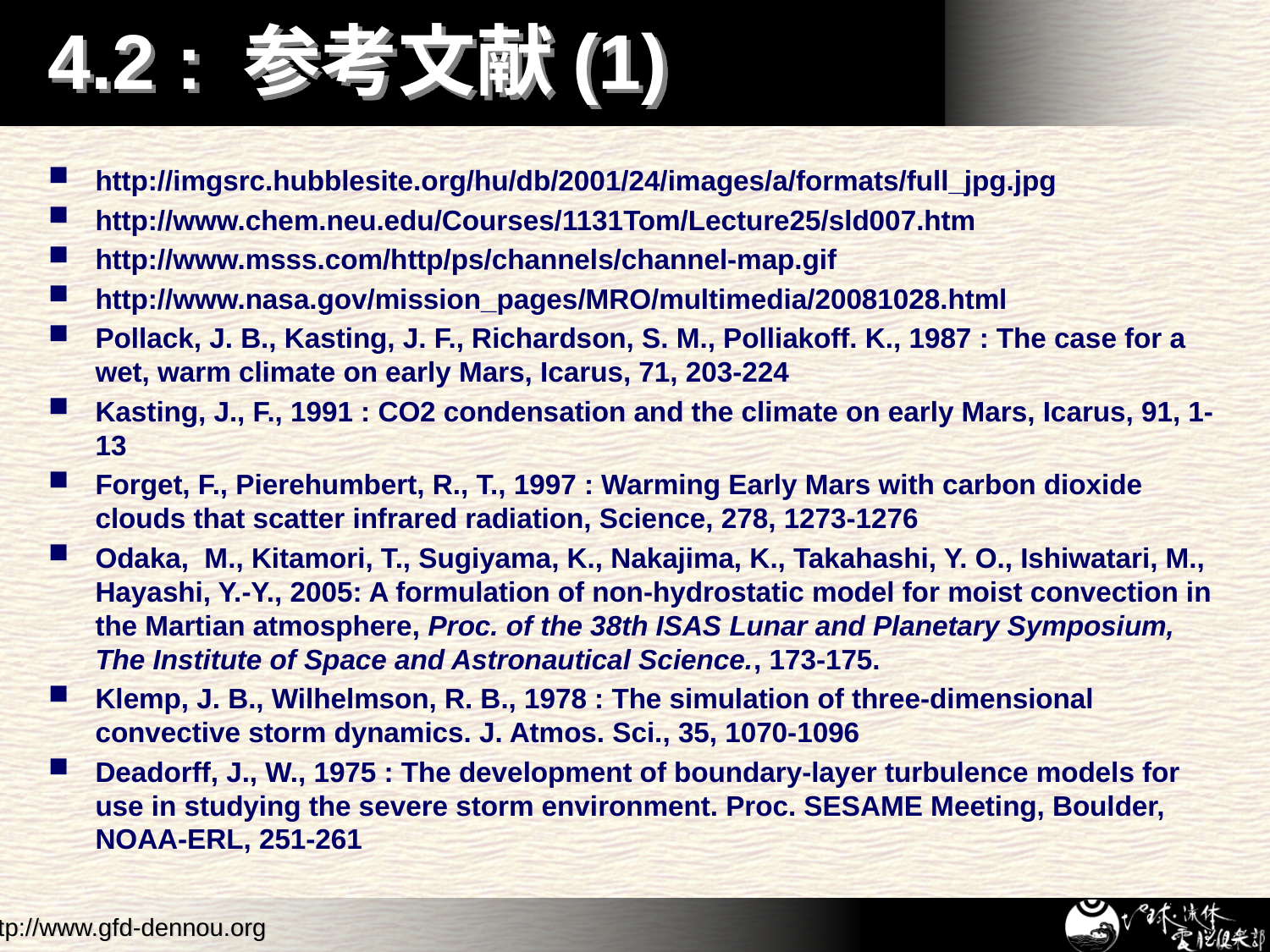

# 4.2 : 参考文献(1)
http://imgsrc.hubblesite.org/hu/db/2001/24/images/a/formats/full_jpg.jpg
http://www.chem.neu.edu/Courses/1131Tom/Lecture25/sld007.htm
http://www.msss.com/http/ps/channels/channel-map.gif
http://www.nasa.gov/mission_pages/MRO/multimedia/20081028.html
Pollack, J. B., Kasting, J. F., Richardson, S. M., Polliakoff. K., 1987 : The case for a wet, warm climate on early Mars, Icarus, 71, 203-224
Kasting, J., F., 1991 : CO2 condensation and the climate on early Mars, Icarus, 91, 1-13
Forget, F., Pierehumbert, R., T., 1997 : Warming Early Mars with carbon dioxide clouds that scatter infrared radiation, Science, 278, 1273-1276
Odaka,  M., Kitamori, T., Sugiyama, K., Nakajima, K., Takahashi, Y. O., Ishiwatari, M., Hayashi, Y.-Y., 2005: A formulation of non-hydrostatic model for moist convection in the Martian atmosphere, Proc. of the 38th ISAS Lunar and Planetary Symposium, The Institute of Space and Astronautical Science., 173-175.
Klemp, J. B., Wilhelmson, R. B., 1978 : The simulation of three-dimensional convective storm dynamics. J. Atmos. Sci., 35, 1070-1096
Deadorff, J., W., 1975 : The development of boundary-layer turbulence models for use in studying the severe storm environment. Proc. SESAME Meeting, Boulder, NOAA-ERL, 251-261